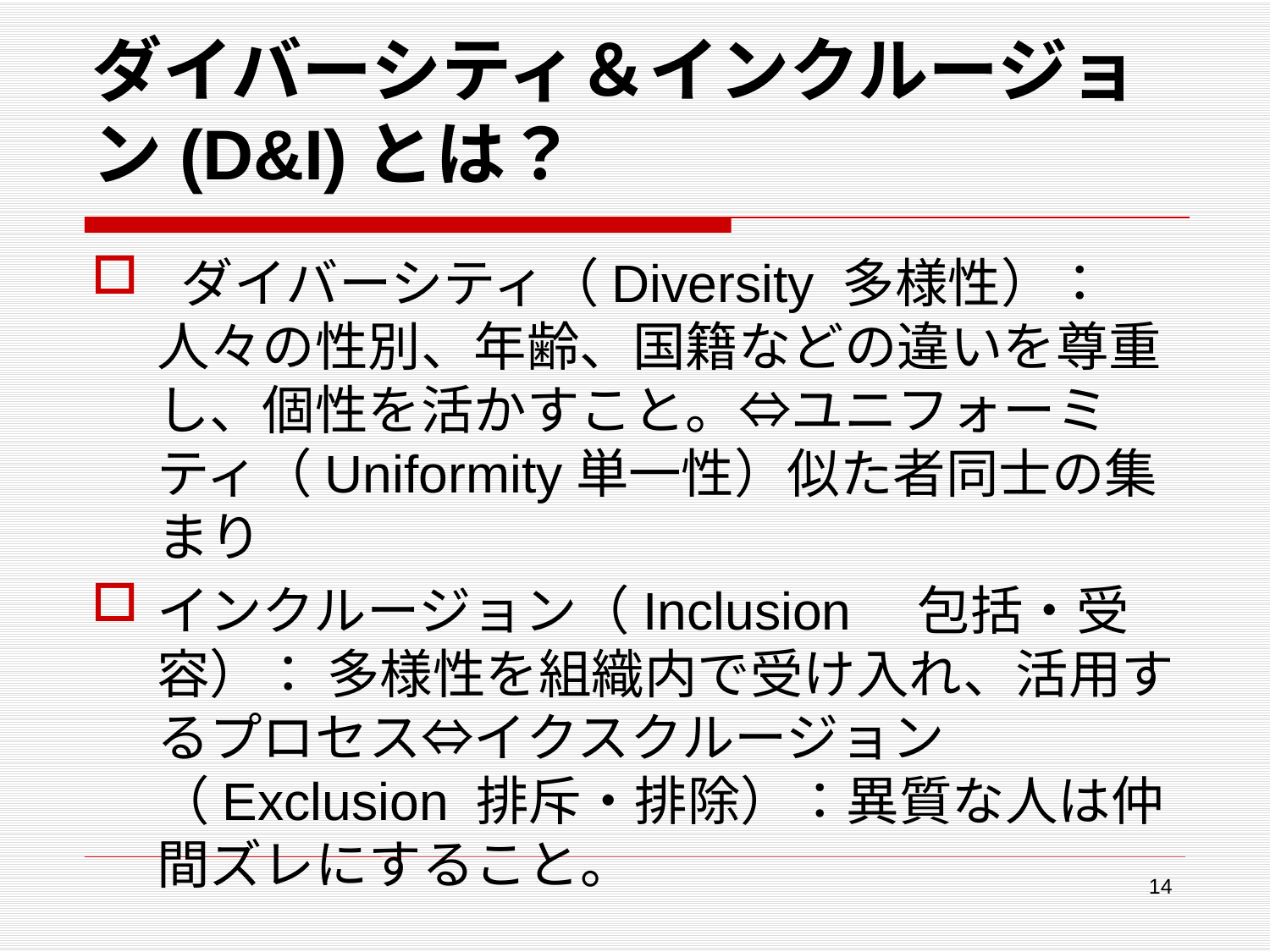

# ダイバーシティ＆インクルージョン(D&I)とは？
 ダイバーシティ（Diversity 多様性）： 人々の性別、年齢、国籍などの違いを尊重し、個性を活かすこと。⇔ユニフォーミティ（Uniformity単一性）似た者同士の集まり
インクルージョン（Inclusion　包括・受容）： 多様性を組織内で受け入れ、活用するプロセス⇔イクスクルージョン（Exclusion 排斥・排除）：異質な人は仲間ズレにすること。
14